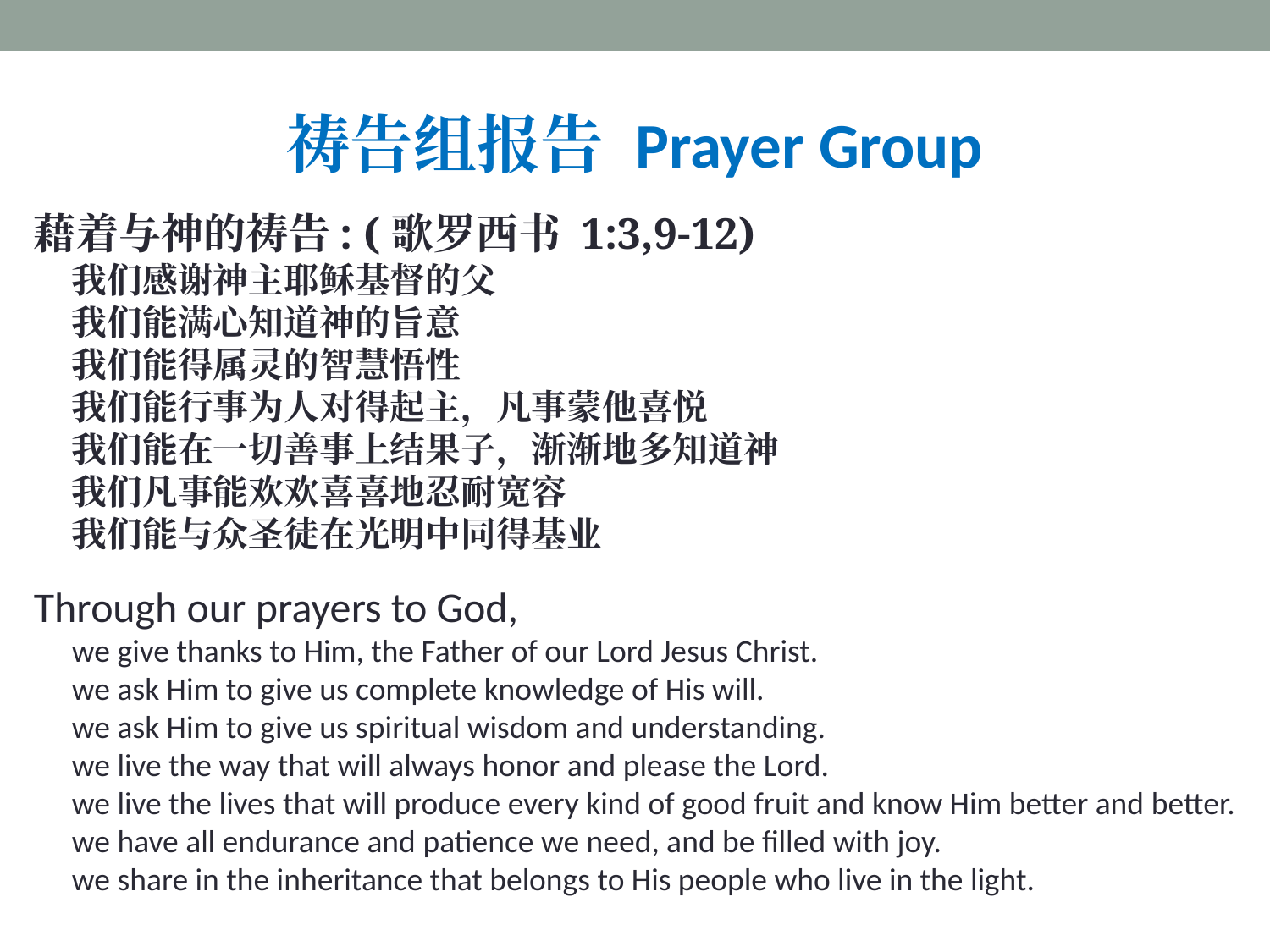

# 祷告组报告 Prayer Group
藉着与神的祷告: (歌罗西书 1:3,9-12)
我们感谢神主耶稣基督的父
我们能满心知道神的旨意
我们能得属灵的智慧悟性
我们能行事为人对得起主，凡事蒙他喜悦
我们能在一切善事上结果子，渐渐地多知道神
我们凡事能欢欢喜喜地忍耐宽容
我们能与众圣徒在光明中同得基业

Through our prayers to God,
we give thanks to Him, the Father of our Lord Jesus Christ.
we ask Him to give us complete knowledge of His will.
we ask Him to give us spiritual wisdom and understanding.
we live the way that will always honor and please the Lord.
we live the lives that will produce every kind of good fruit and know Him better and better.
we have all endurance and patience we need, and be filled with joy.
we share in the inheritance that belongs to His people who live in the light.